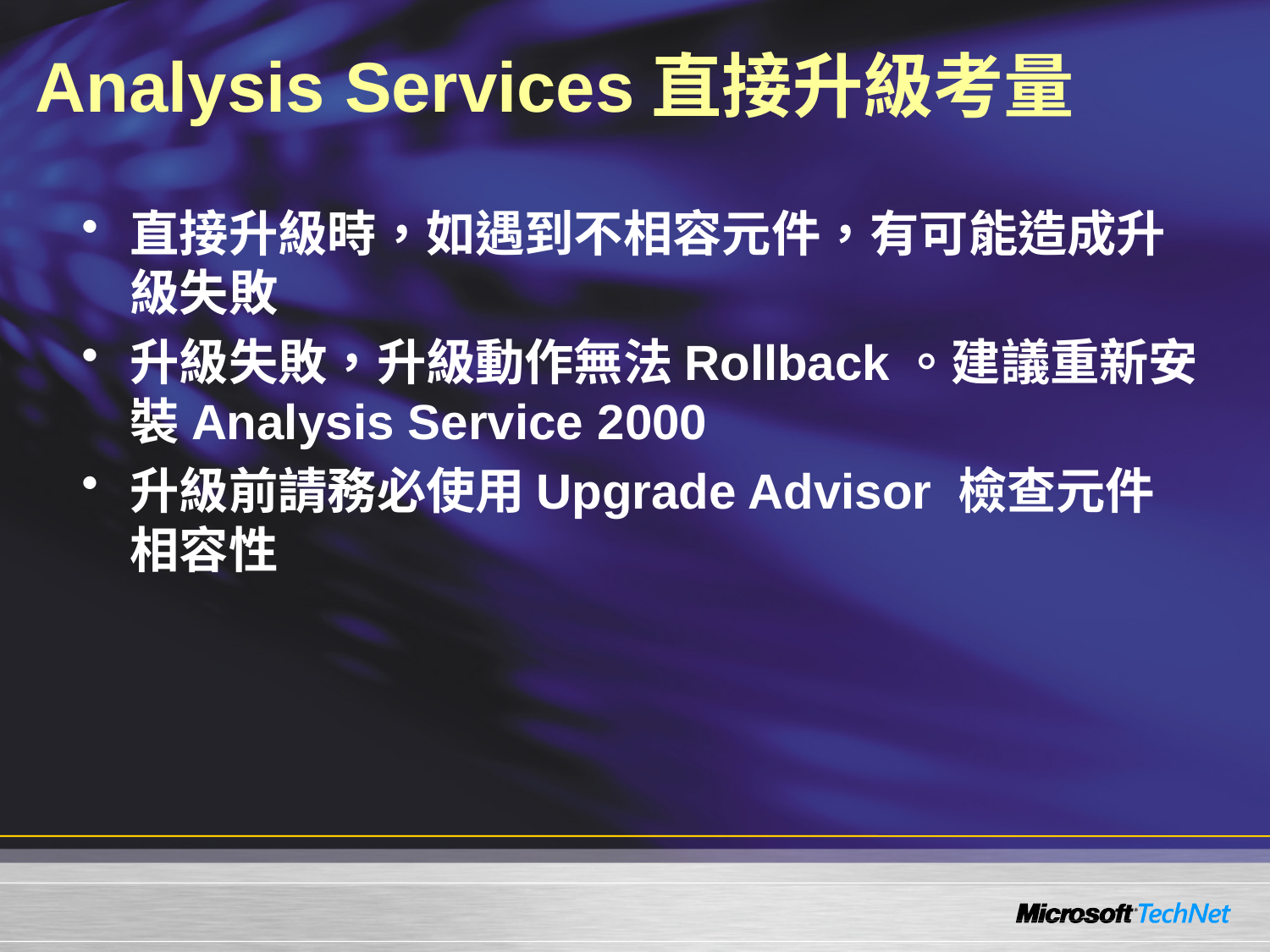

# Analysis Services直接升級考量
直接升級時，如遇到不相容元件，有可能造成升級失敗
升級失敗，升級動作無法Rollback。建議重新安裝Analysis Service 2000
升級前請務必使用Upgrade Advisor 檢查元件相容性